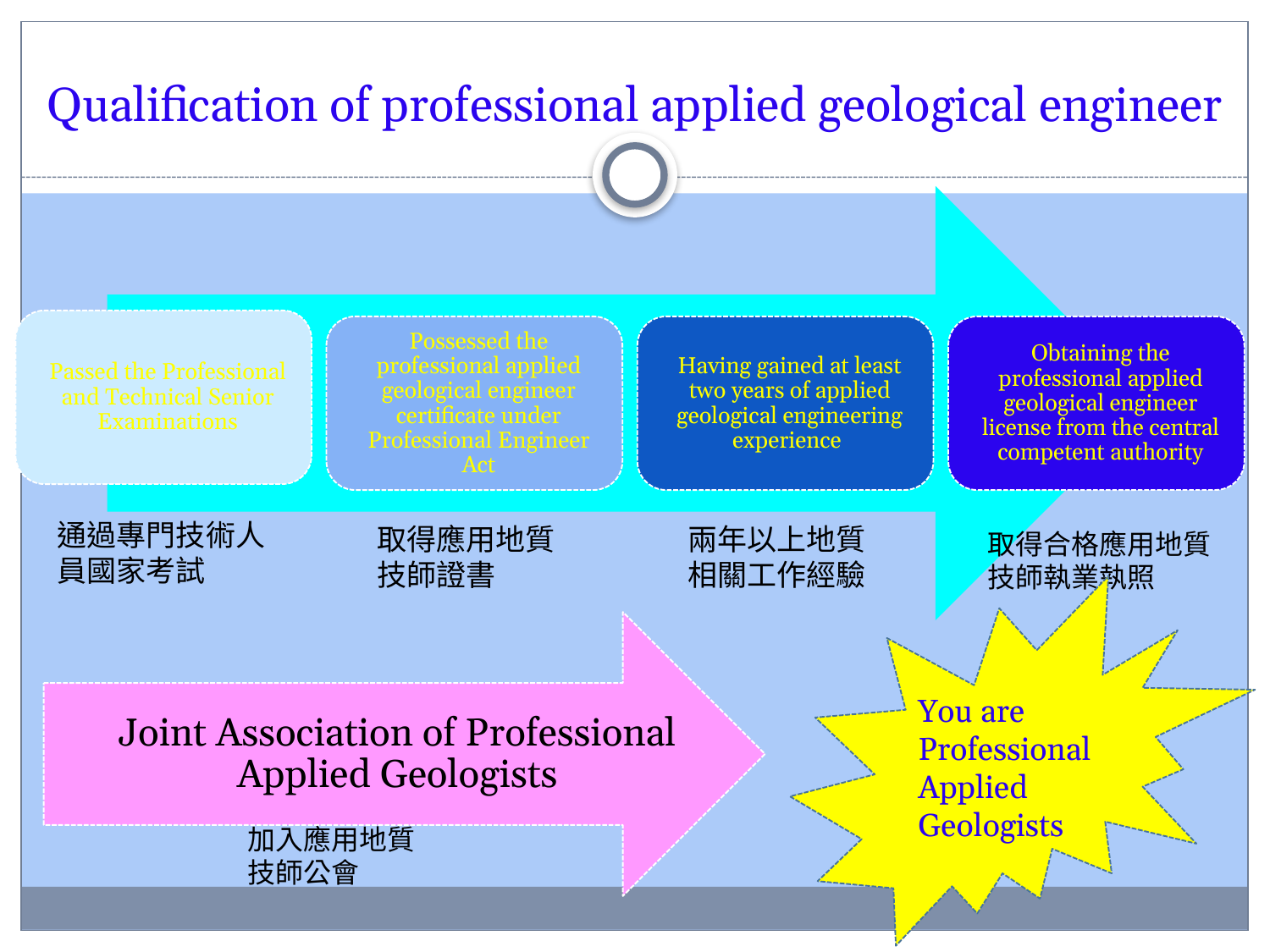

# Qualification of professional applied geological engineer
Passed the Professional and Technical Senior Examinations
Possessed the professional applied geological engineer certificate under Professional Engineer Act
Having gained at least two years of applied geological engineering experience
Obtaining the professional applied geological engineer license from the central competent authority
通過專門技術人員國家考試
取得應用地質技師證書
兩年以上地質相關工作經驗
取得合格應用地質技師執業執照
You are Professional Applied Geologists
Joint Association of Professional Applied Geologists
加入應用地質技師公會